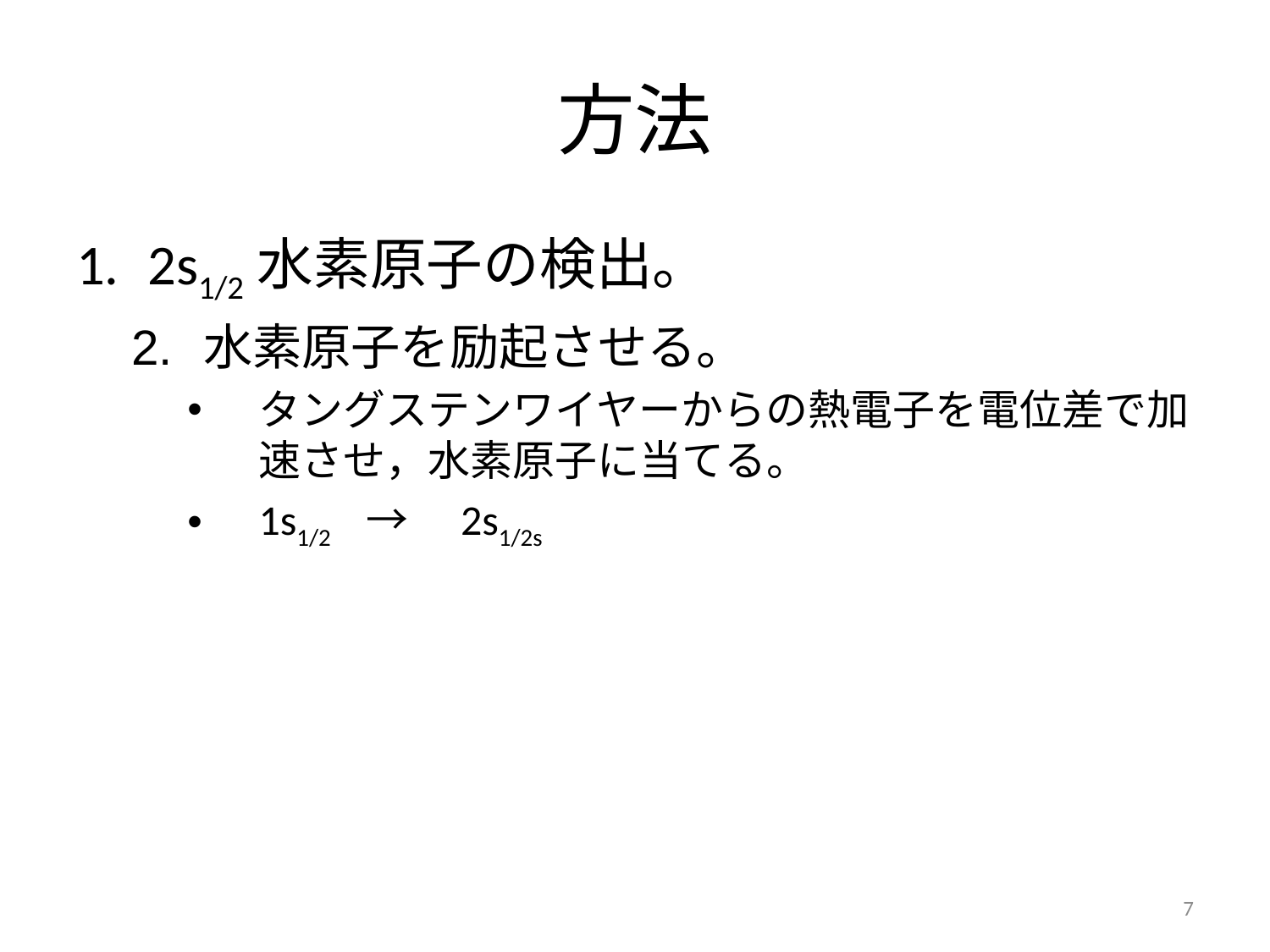

# 方法
2s1/2水素原子の検出。
水素原子を励起させる。
タングステンワイヤーからの熱電子を電位差で加速させ，水素原子に当てる。
1s1/2　→　2s1/2s

7